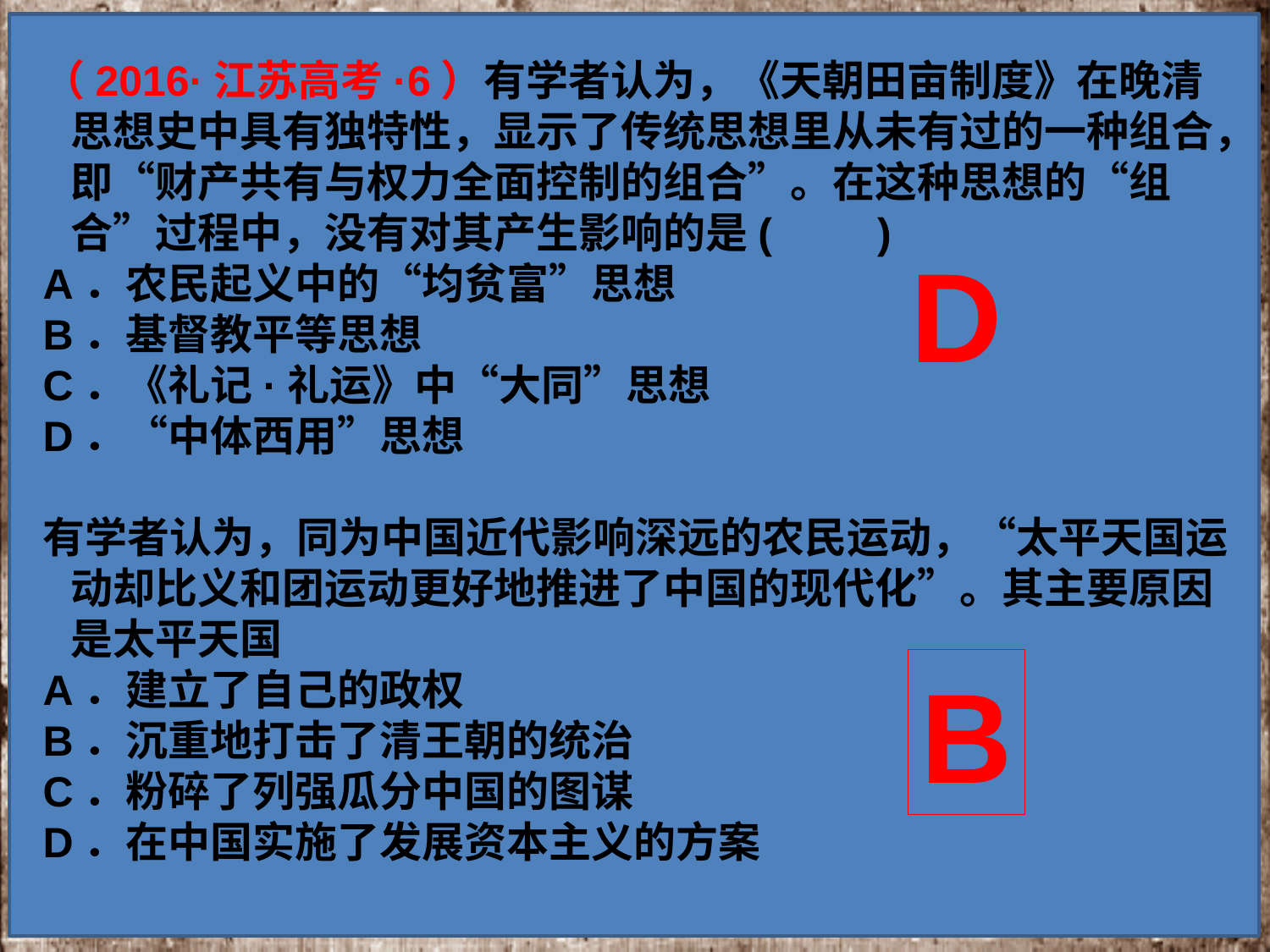

太平天国起义是近代中国第一次农民起义，也是中国历史上持续时间最长、规模最大的一次农民起义，给清政府造成了巨大打击，加速了它的衰落和败亡。在这个意义上，太平天国动摇了传统的农业文明，为中国的现代化开辟了道路。......
                                     ——杨宁一《历史学习新视野新知识》

（2016·江苏高考·6）有学者认为，《天朝田亩制度》在晚清思想史中具有独特性，显示了传统思想里从未有过的一种组合，即“财产共有与权力全面控制的组合”。在这种思想的“组合”过程中，没有对其产生影响的是(　　)
A．农民起义中的“均贫富”思想
B．基督教平等思想
C．《礼记·礼运》中“大同”思想
D．“中体西用”思想

有学者认为，同为中国近代影响深远的农民运动，“太平天国运动却比义和团运动更好地推进了中国的现代化”。其主要原因是太平天国
A．建立了自己的政权
B．沉重地打击了清王朝的统治
C．粉碎了列强瓜分中国的图谋
D．在中国实施了发展资本主义的方案
积极：
 沉重打击了清王朝的腐朽统治和外国反动势力,削弱清政府中央集权和旧的社会秩序。催生了洋务运动的发生，使中国迈出了近代化的第一步。
 消极：
    1.对道德、家庭伦理的破坏2.对社会经济的破坏 3.人口锐减4.对城市文明的破坏 5.对宗教和传统文化的破坏

D
     凡一切孔孟诸子百家妖书邪说者尽行焚除...凡一切妖书，如有敢念诵教习者，一概皆斩。
                       ——（清）张德坚《贼情汇纂》

    太平天国运动后，曾经繁华富庶的江南 “几于百里无人烟，其中大半人民死亡，室庐焚毁，田亩无主，荒弃不耕”。 1851年，江苏人口约为4430万，经历战乱后十年恢复，即到1874年，人口连2000万还不足。范文澜在其《中国近代史》中说：扬州、苏州、南京在太平天国战争后，“二三十里无居民”，“竟日不逢一人”。
                                       —— 徐中约《中国近代史》
根据材料，我们如何看待太平天国运动？

B